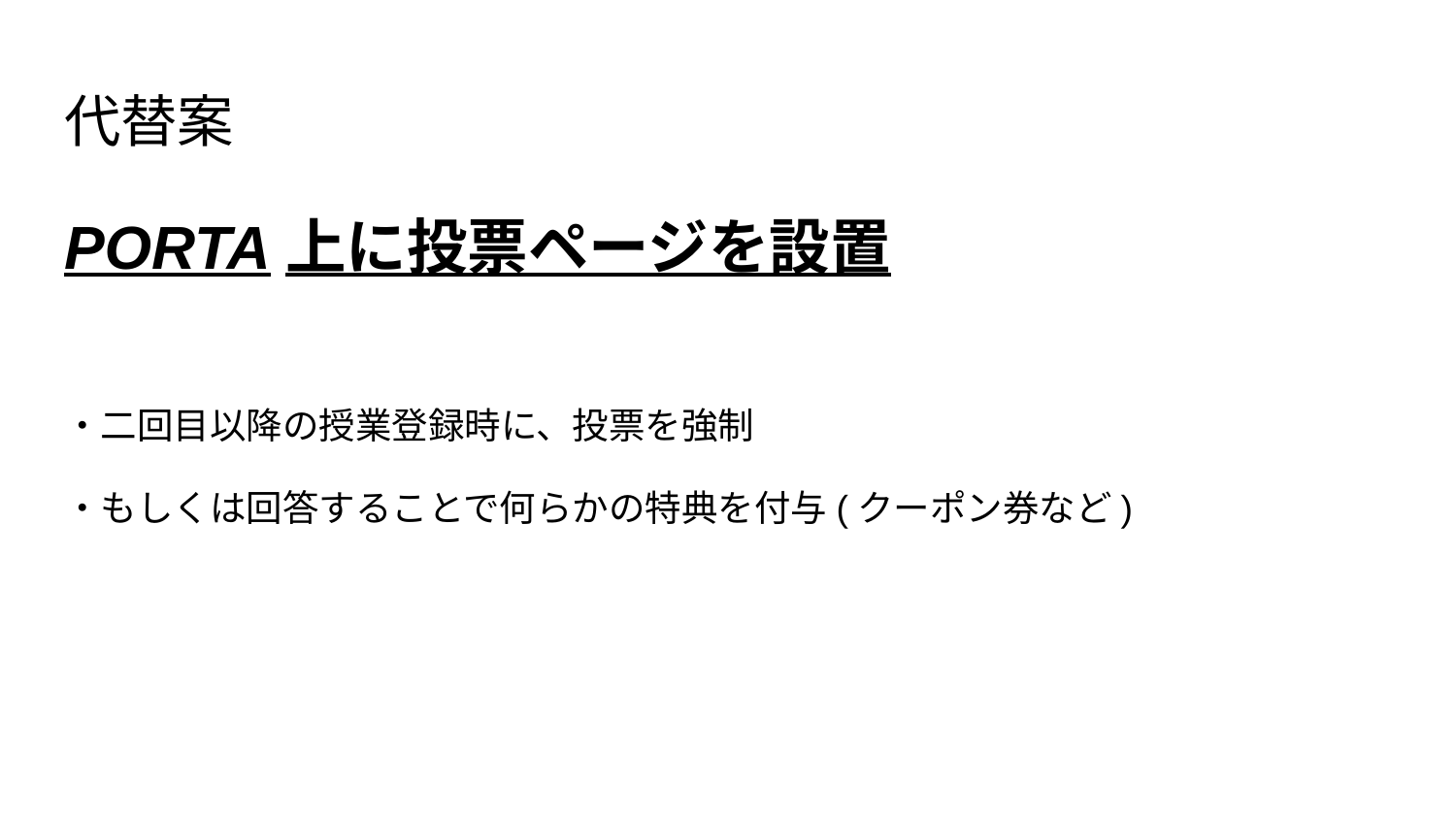

# 代替案
PORTA上に投票ページを設置

・二回目以降の授業登録時に、投票を強制
・もしくは回答することで何らかの特典を付与(クーポン券など)